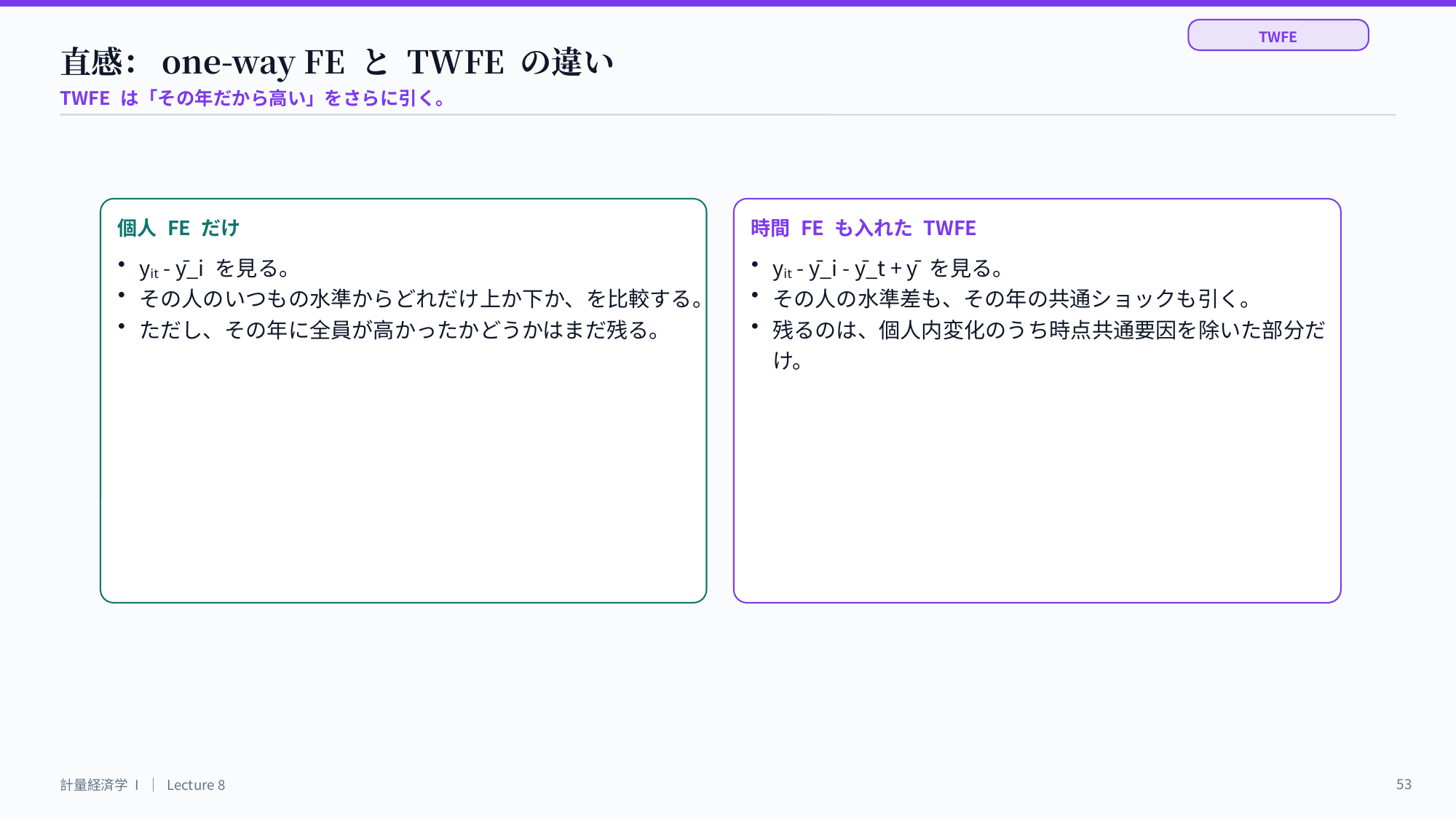

TWFE
直感：one-way FE と TWFE の違い
TWFE は「その年だから高い」をさらに引く。

個人 FE だけ
時間 FE も入れた TWFE
yᵢₜ - ȳ_i を見る。
その人のいつもの水準からどれだけ上か下か、を比較する。
ただし、その年に全員が高かったかどうかはまだ残る。
yᵢₜ - ȳ_i - ȳ_t + ȳ を見る。
その人の水準差も、その年の共通ショックも引く。
残るのは、個人内変化のうち時点共通要因を除いた部分だけ。
53
計量経済学 I ｜ Lecture 8